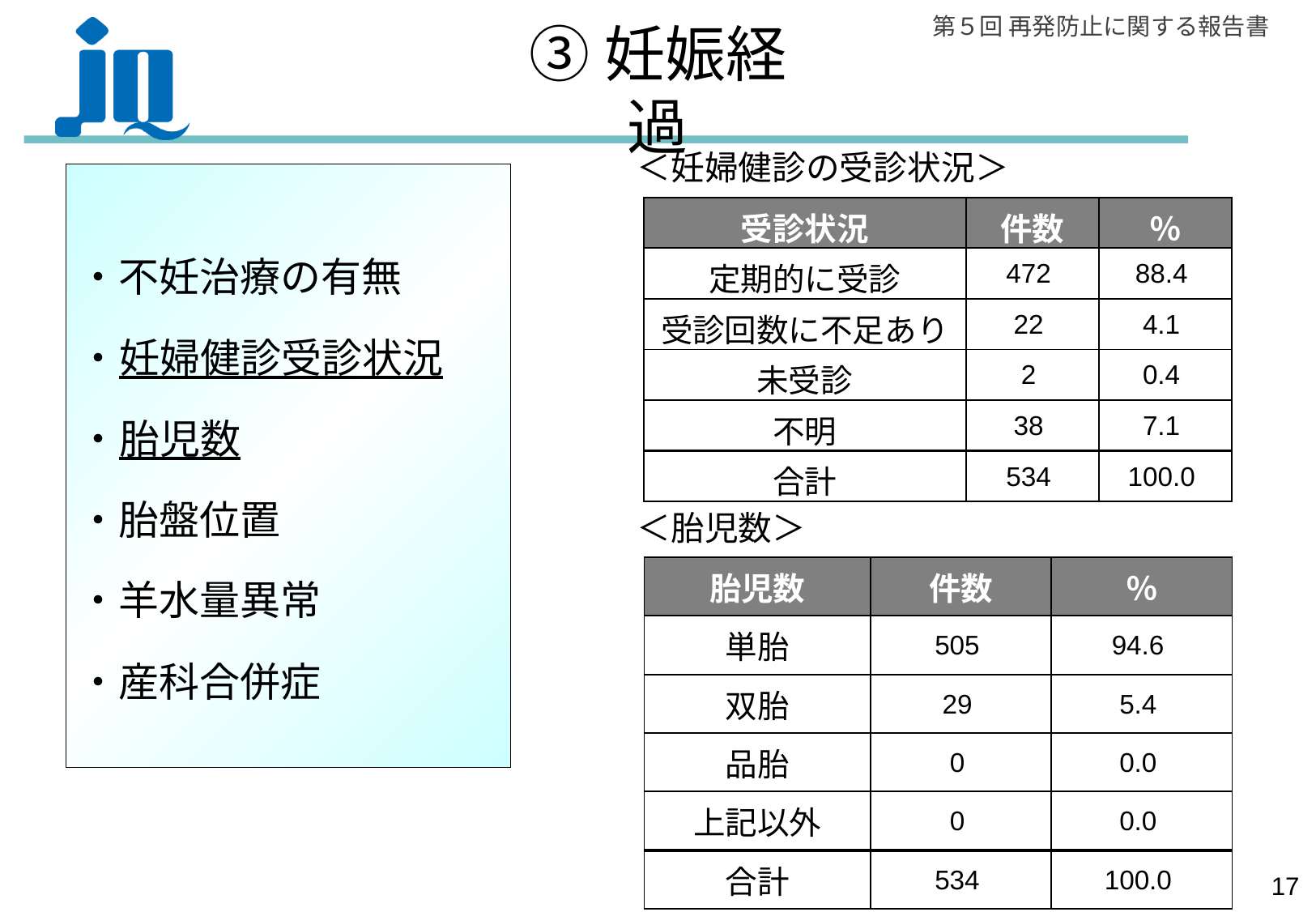

# ③妊娠経過
＜妊婦健診の受診状況＞
・不妊治療の有無
・妊婦健診受診状況
・胎児数
・胎盤位置
・羊水量異常
・産科合併症
| 受診状況 | 件数 | ％ |
| --- | --- | --- |
| 定期的に受診 | 472 | 88.4 |
| 受診回数に不足あり | 22 | 4.1 |
| 未受診 | 2 | 0.4 |
| 不明 | 38 | 7.1 |
| 合計 | 534 | 100.0 |
＜胎児数＞
| 胎児数 | 件数 | ％ |
| --- | --- | --- |
| 単胎 | 505 | 94.6 |
| 双胎 | 29 | 5.4 |
| 品胎 | 0 | 0.0 |
| 上記以外 | 0 | 0.0 |
| 合計 | 534 | 100.0 |
17